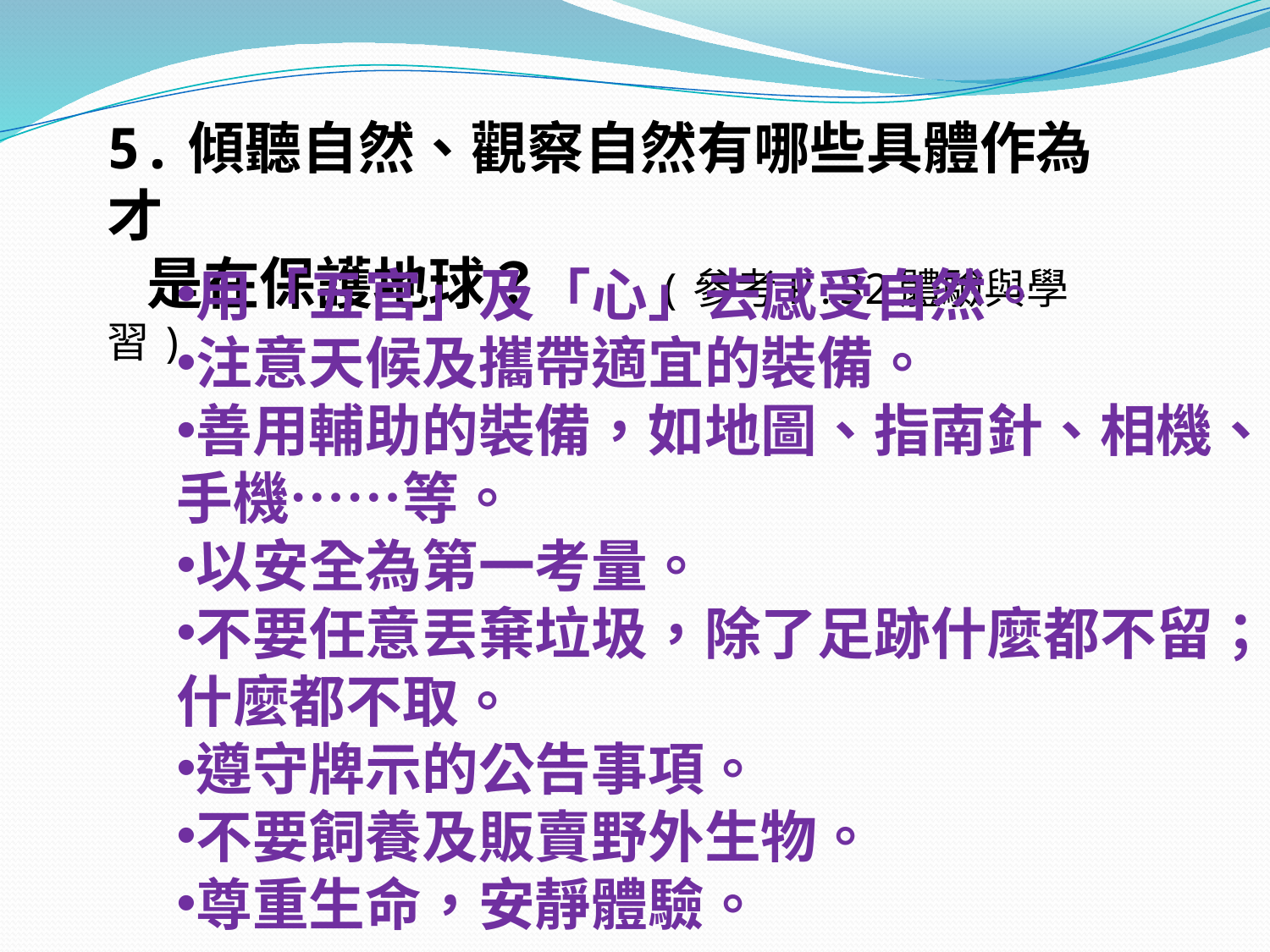

5.傾聽自然、觀察自然有哪些具體作為才
  是在保護地球？        (參考P.32體驗與學習)
用「五官」及「心」去感受自然。
注意天候及攜帶適宜的裝備。
善用輔助的裝備，如地圖、指南針、相機、手機……等。
以安全為第一考量。
不要任意丟棄垃圾，除了足跡什麼都不留；什麼都不取。
遵守牌示的公告事項。
不要飼養及販賣野外生物。
尊重生命，安靜體驗。